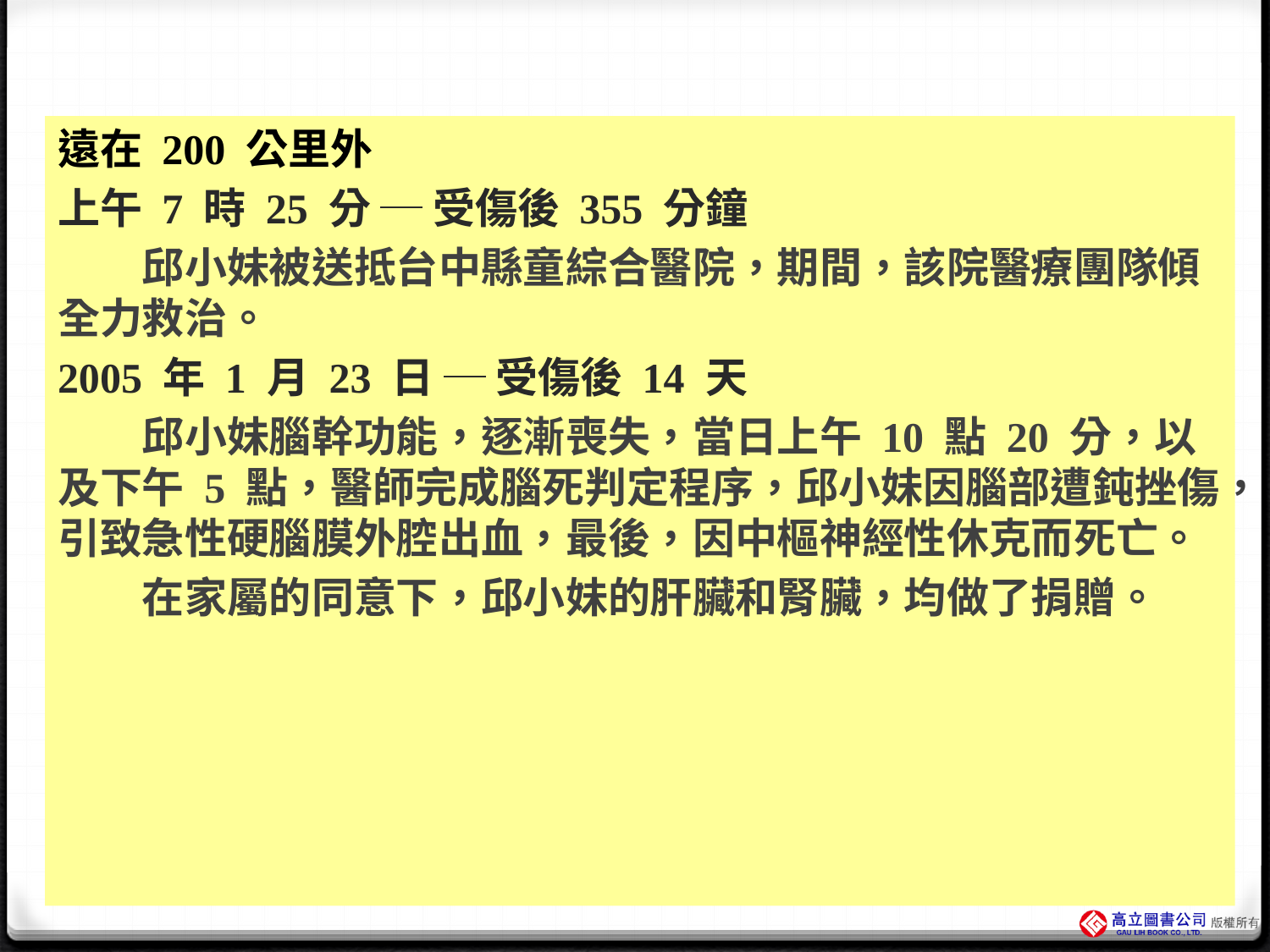

#
遠在 200 公里外
上午 7 時 25 分 ─ 受傷後 355 分鐘
　　邱小妹被送抵台中縣童綜合醫院，期間，該院醫療團隊傾全力救治。
2005 年 1 月 23 日 ─ 受傷後 14 天
　　邱小妹腦幹功能，逐漸喪失，當日上午 10 點 20 分，以及下午 5 點，醫師完成腦死判定程序，邱小妹因腦部遭鈍挫傷，引致急性硬腦膜外腔出血，最後，因中樞神經性休克而死亡。
　　在家屬的同意下，邱小妹的肝臟和腎臟，均做了捐贈。